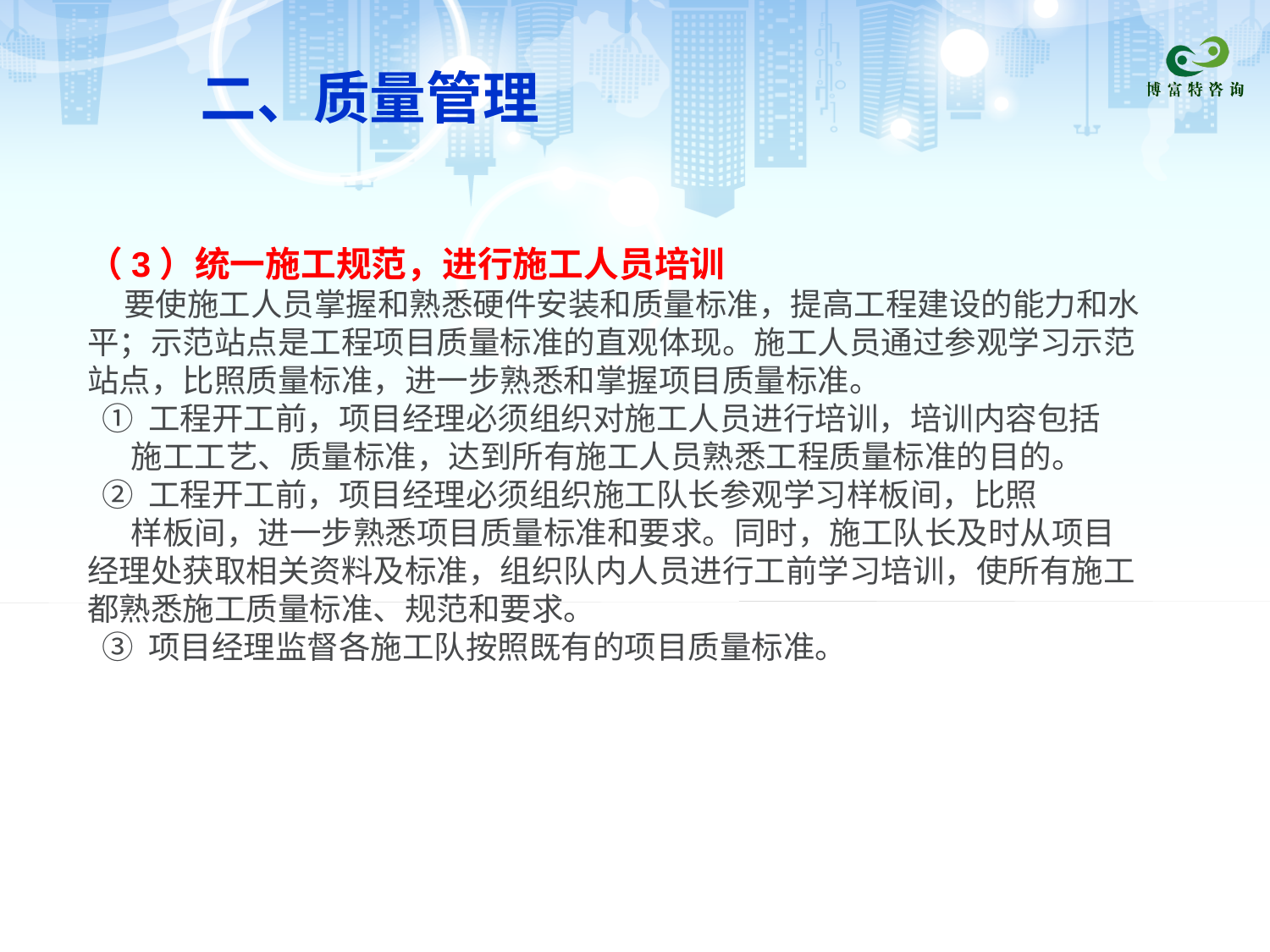

二、质量管理
（3）统一施工规范，进行施工人员培训
    要使施工人员掌握和熟悉硬件安装和质量标准，提高工程建设的能力和水平；示范站点是工程项目质量标准的直观体现。施工人员通过参观学习示范站点，比照质量标准，进一步熟悉和掌握项目质量标准。
  ① 工程开工前，项目经理必须组织对施工人员进行培训，培训内容包括
     施工工艺、质量标准，达到所有施工人员熟悉工程质量标准的目的。
  ② 工程开工前，项目经理必须组织施工队长参观学习样板间，比照
     样板间，进一步熟悉项目质量标准和要求。同时，施工队长及时从项目经理处获取相关资料及标准，组织队内人员进行工前学习培训，使所有施工都熟悉施工质量标准、规范和要求。
  ③ 项目经理监督各施工队按照既有的项目质量标准。